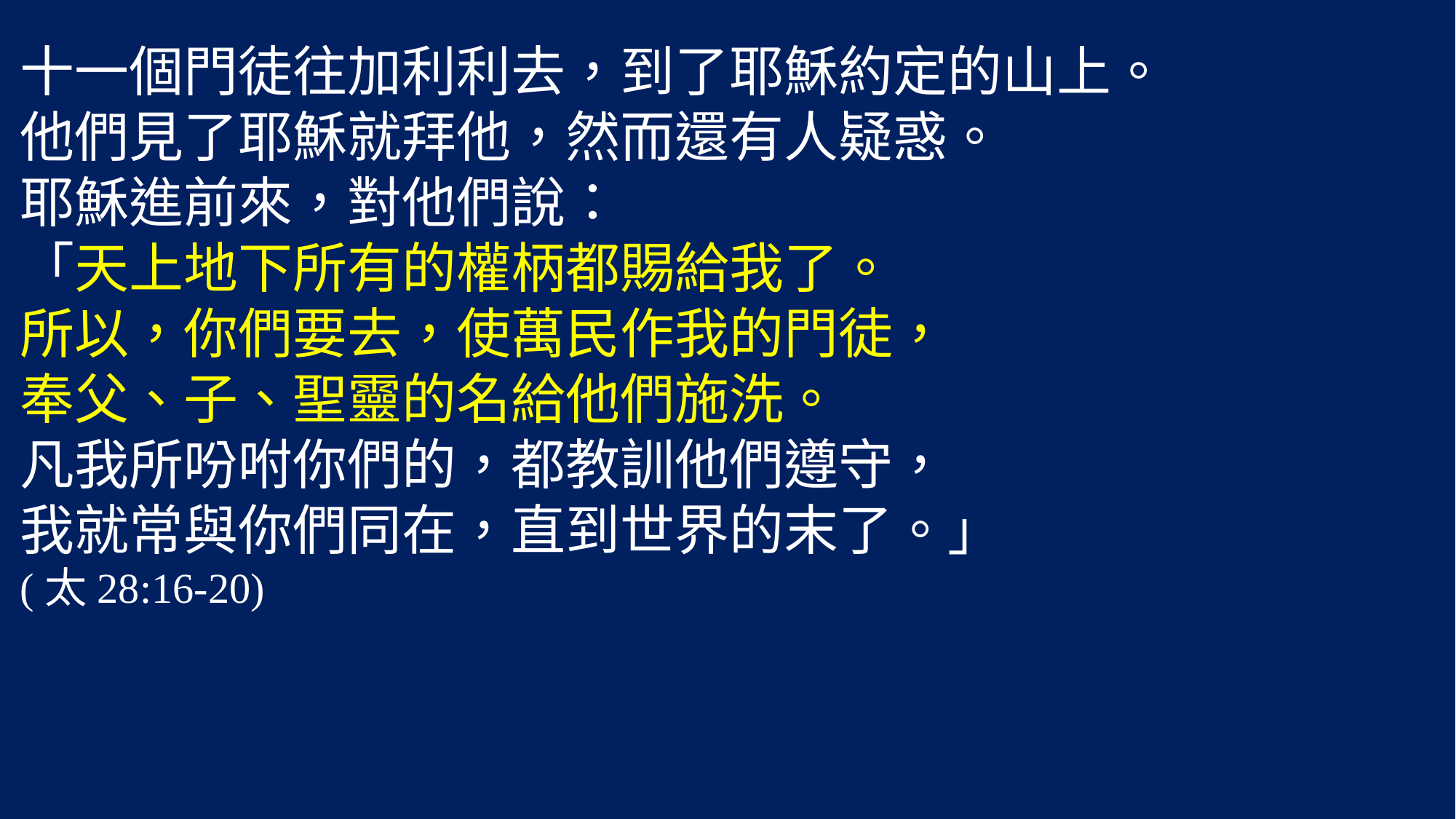

十一個門徒往加利利去，到了耶穌約定的山上。
他們見了耶穌就拜他，然而還有人疑惑。
耶穌進前來，對他們說：
「天上地下所有的權柄都賜給我了。
所以，你們要去，使萬民作我的門徒，
奉父、子、聖靈的名給他們施洗。
凡我所吩咐你們的，都教訓他們遵守，
我就常與你們同在，直到世界的末了。」
(太28:16-20)
#